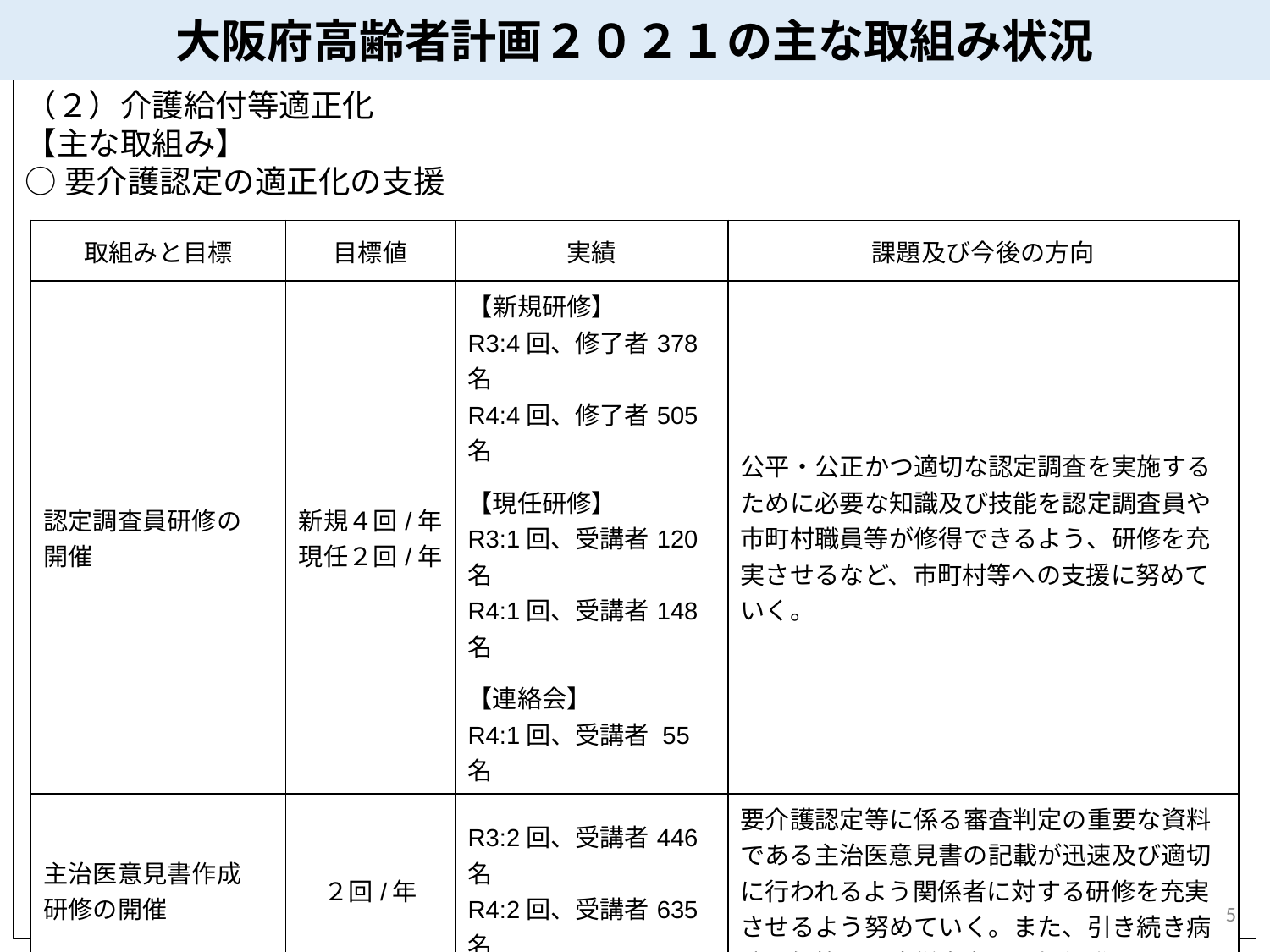

大阪府高齢者計画２０２１の主な取組み状況
（２）介護給付等適正化
【主な取組み】
○要介護認定の適正化の支援

| 取組みと目標 | 目標値 | 実績 | 課題及び今後の方向 |
| --- | --- | --- | --- |
| 認定調査員研修の 開催 | 新規４回/年 現任２回/年 | 【新規研修】　 R3:4回、修了者378名 R4:4回、修了者505名 【現任研修】　 R3:1回、受講者120名 R4:1回、受講者148名 【連絡会】 R4:1回、受講者 55名 | 公平・公正かつ適切な認定調査を実施するために必要な知識及び技能を認定調査員や市町村職員等が修得できるよう、研修を充実させるなど、市町村等への支援に努めていく。 |
| 主治医意見書作成 研修の開催 | ２回/年 | R3:2回、受講者446名 R4:2回、受講者635名 | 要介護認定等に係る審査判定の重要な資料である主治医意見書の記載が迅速及び適切に行われるよう関係者に対する研修を充実させるよう努めていく。また、引き続き病院医師等、医療従事者の理解促進を図る。 |
| 市町村要介護認定担当職員研修の開催 | 1回/年 | R3:1回、受講者66名 R4:1回、受講者61名 | 市町村職員等、介護認定審査会の運営に関わる者が必要な知識、技能を修得し、公平・公正かつ適正な要介護認定が実施できるよう、プロセスに関わる関係者に対する研修を充実させる。 |
5